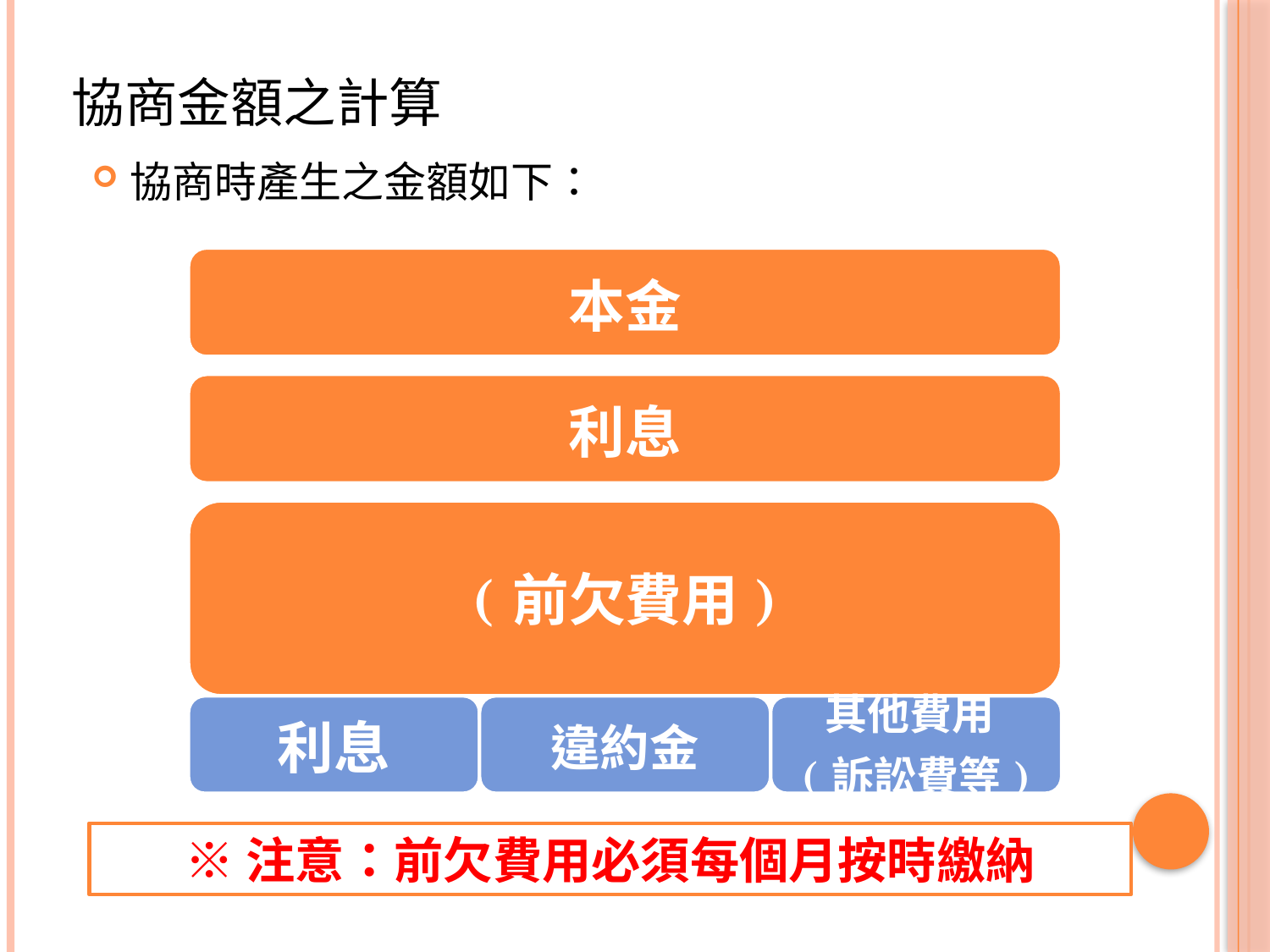

# 協商金額之計算
協商時產生之金額如下：

本金
利息
(前欠費用)
利息
違約金
其他費用(訴訟費等)
※注意：前欠費用必須每個月按時繳納